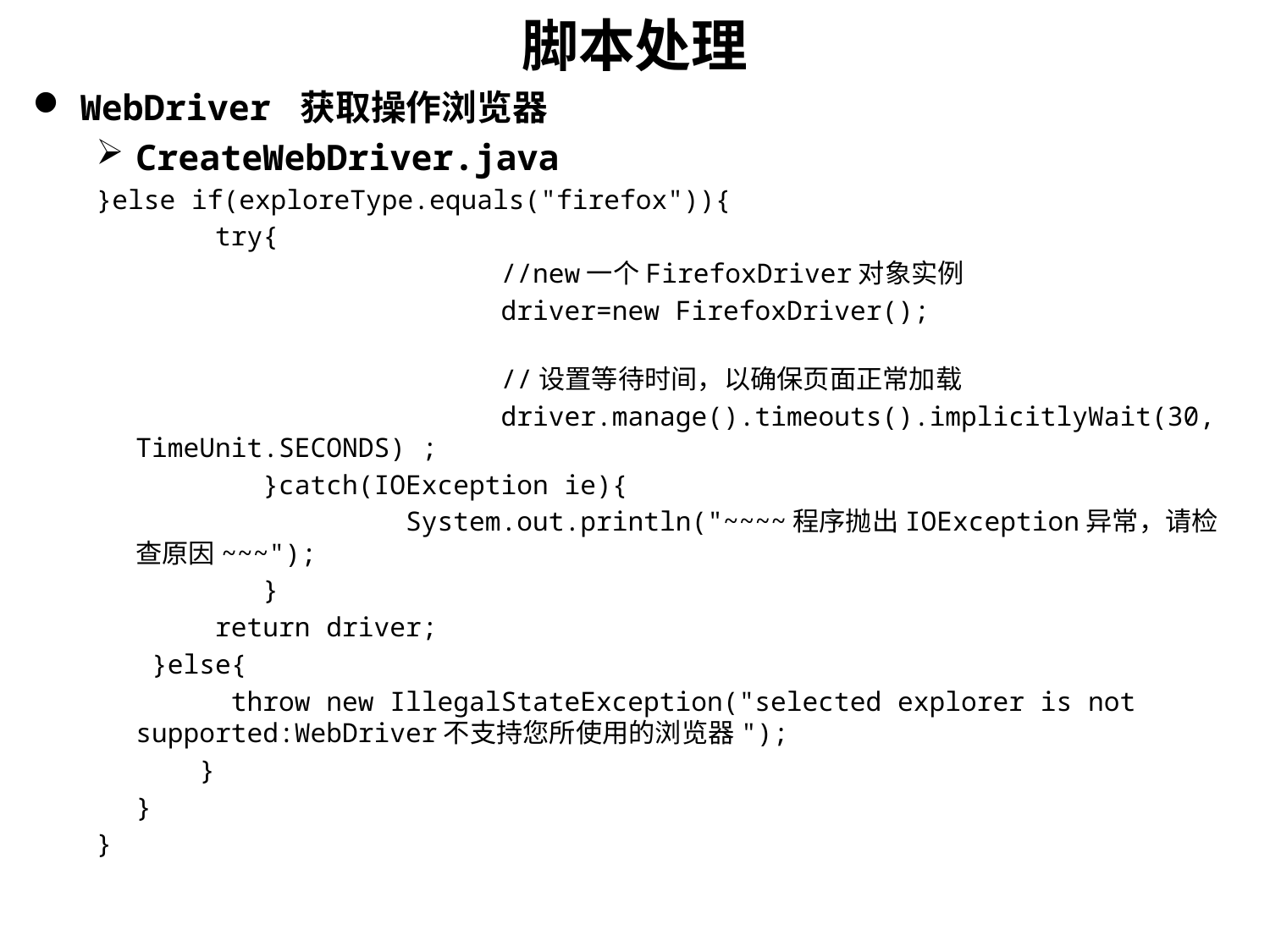

# 脚本处理
WebDriver 获取操作浏览器
CreateWebDriver.java
}else if(exploreType.equals("firefox")){
	     try{
			       //new一个FirefoxDriver对象实例
			       driver=new FirefoxDriver();
			       //设置等待时间，以确保页面正常加载
			       driver.manage().timeouts().implicitlyWait(30, TimeUnit.SECONDS) ;
	        }catch(IOException ie){
		         System.out.println("~~~~程序抛出IOException异常，请检查原因~~~");
	        }
	     return driver;
	 }else{
	      throw new IllegalStateException("selected explorer is not supported:WebDriver不支持您所使用的浏览器");
	    }
	}
}